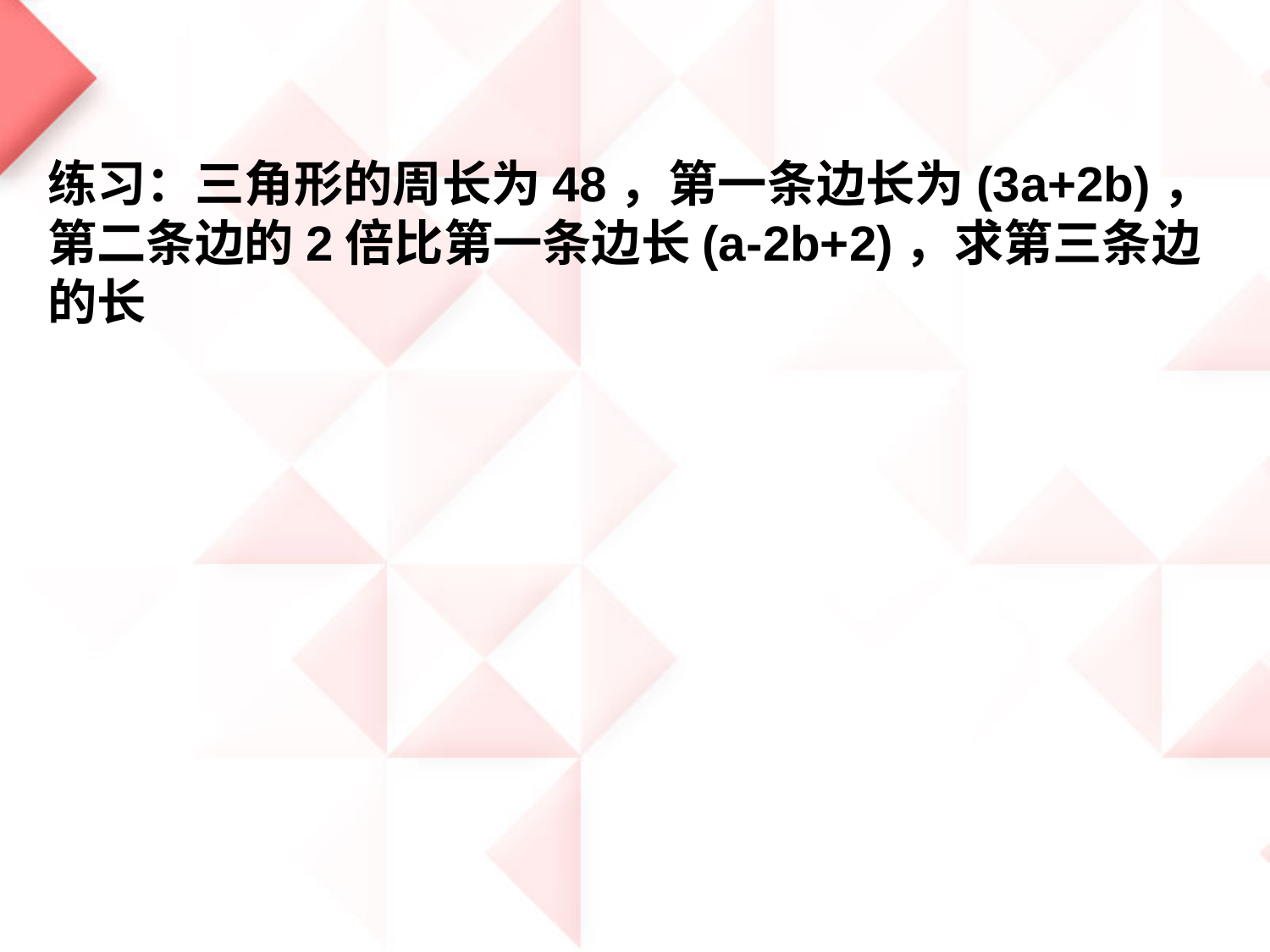

练习：三角形的周长为48，第一条边长为(3a+2b)，第二条边的2倍比第一条边长(a-2b+2)，求第三条边的长